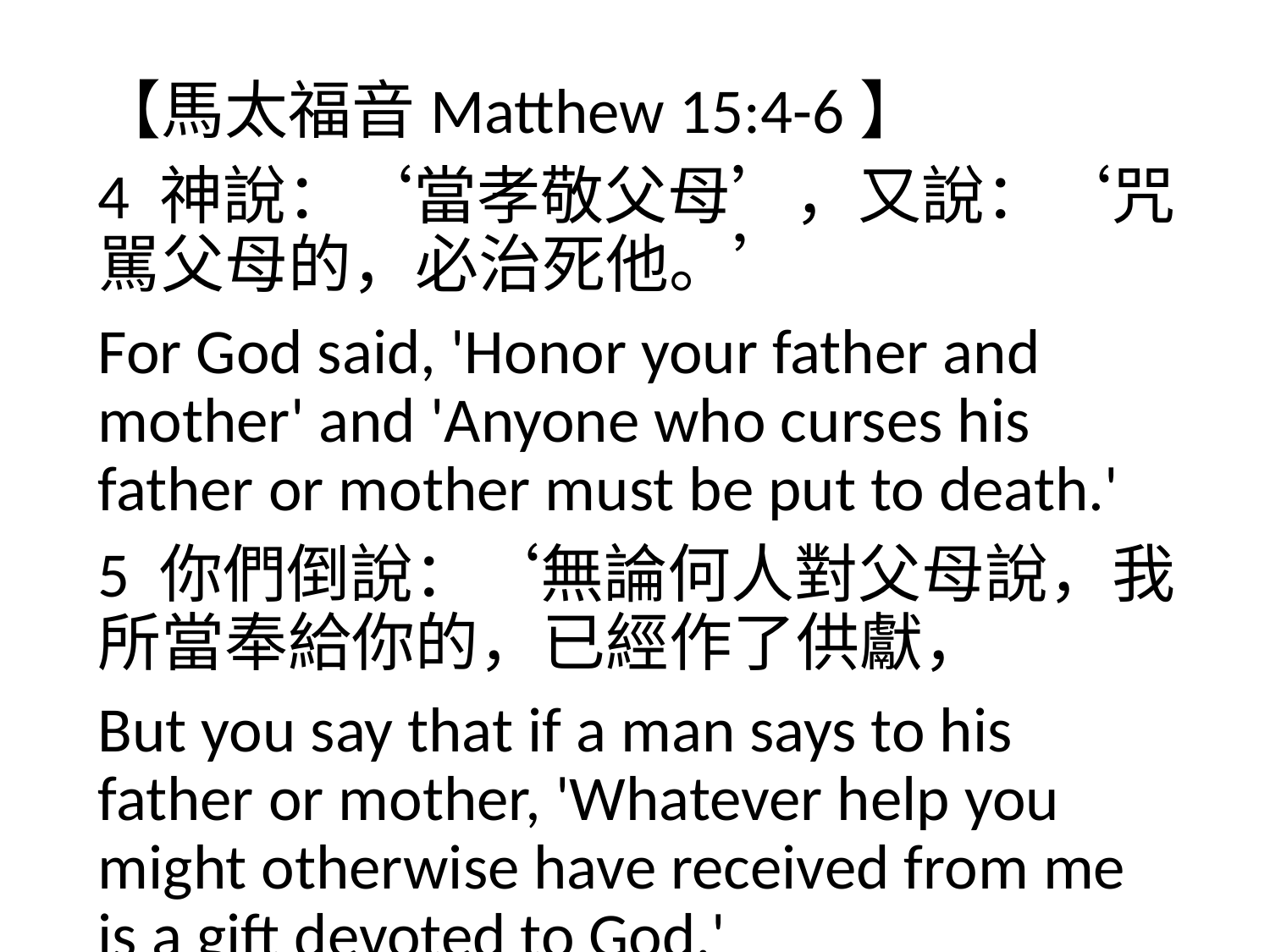

【馬太福音Matthew 15:4-6】
4 神說：‘當孝敬父母’，又說：‘咒駡父母的，必治死他。’
For God said, 'Honor your father and mother' and 'Anyone who curses his father or mother must be put to death.'
5 你們倒說：‘無論何人對父母說，我所當奉給你的，已經作了供獻，
But you say that if a man says to his father or mother, 'Whatever help you might otherwise have received from me is a gift devoted to God,'